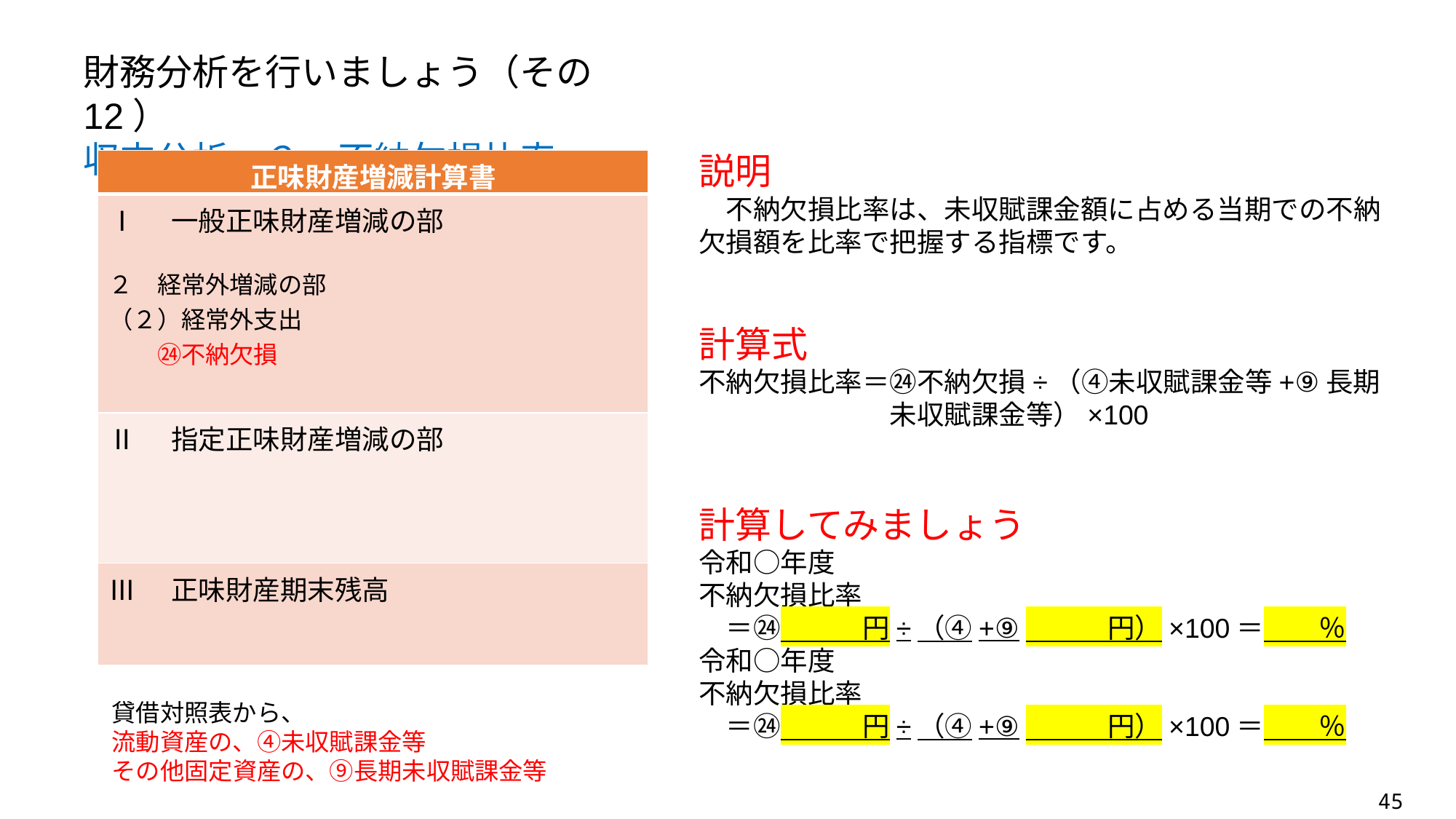

財務分析を行いましょう（その12）
収支分析－２　不納欠損比率
説明
　不納欠損比率は、未収賦課金額に占める当期での不納欠損額を比率で把握する指標です。
| 正味財産増減計算書 |
| --- |
| Ⅰ　一般正味財産増減の部 ２　経常外増減の部 （２）経常外支出 　　㉔不納欠損 |
| Ⅱ　指定正味財産増減の部 |
| Ⅲ　正味財産期末残高 |
計算式
不納欠損比率＝㉔不納欠損÷（➃未収賦課金等+⑨長期
　　　　　　　未収賦課金等）×100
計算してみましょう
令和○年度
不納欠損比率
　＝㉔　　　円÷（➃+⑨　　　円）×100＝　　％
令和○年度
不納欠損比率
　＝㉔　　　円÷（➃+⑨　　　円）×100＝　　％
貸借対照表から、
流動資産の、➃未収賦課金等
その他固定資産の、⑨長期未収賦課金等
45